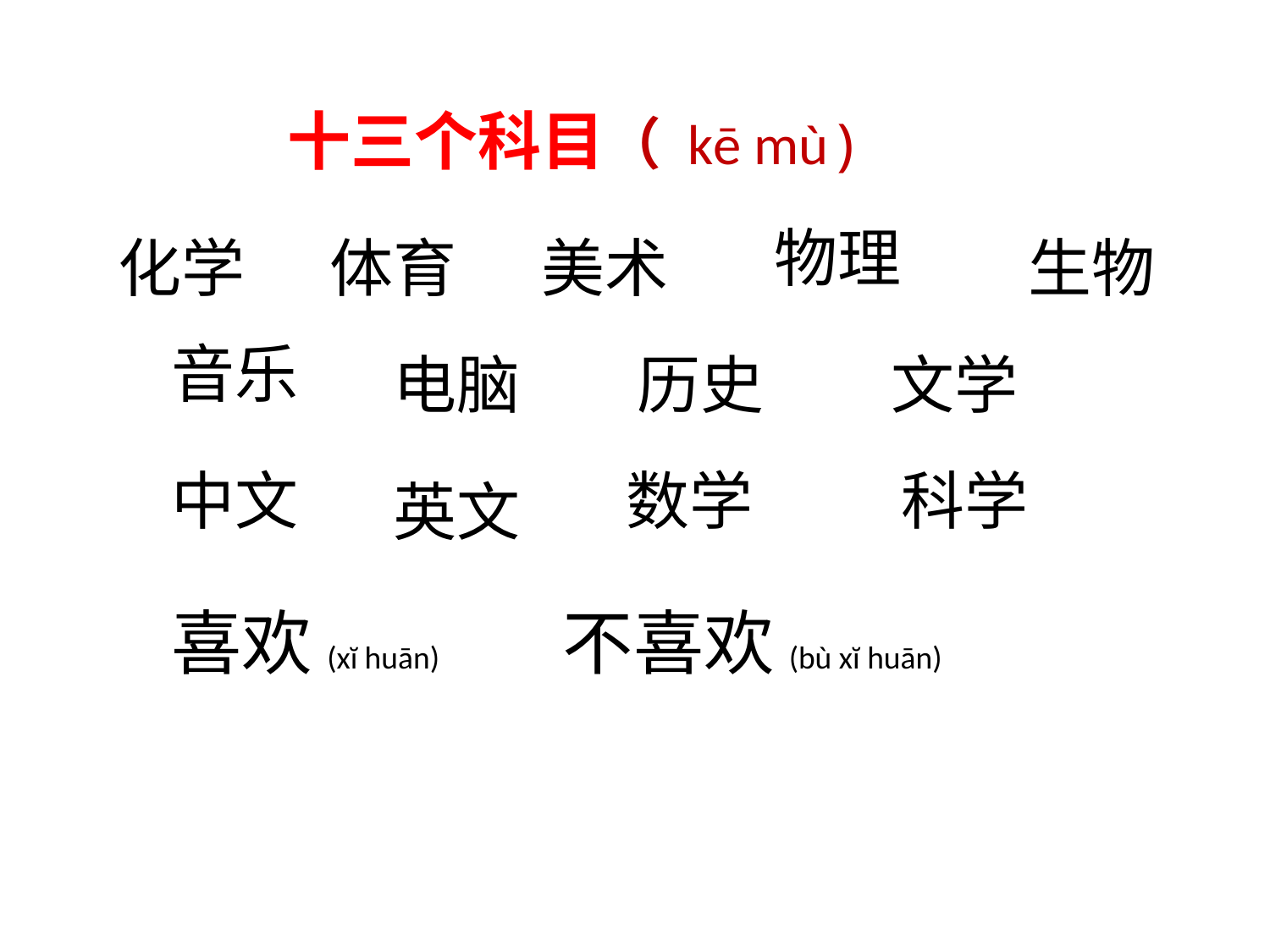

十三个科目（ kē mù)
物理
化学
体育
美术
生物
音乐
电脑
历史
文学
中文
数学
科学
英文
喜欢 (xĭ huān)
不喜欢 (bù xĭ huān)